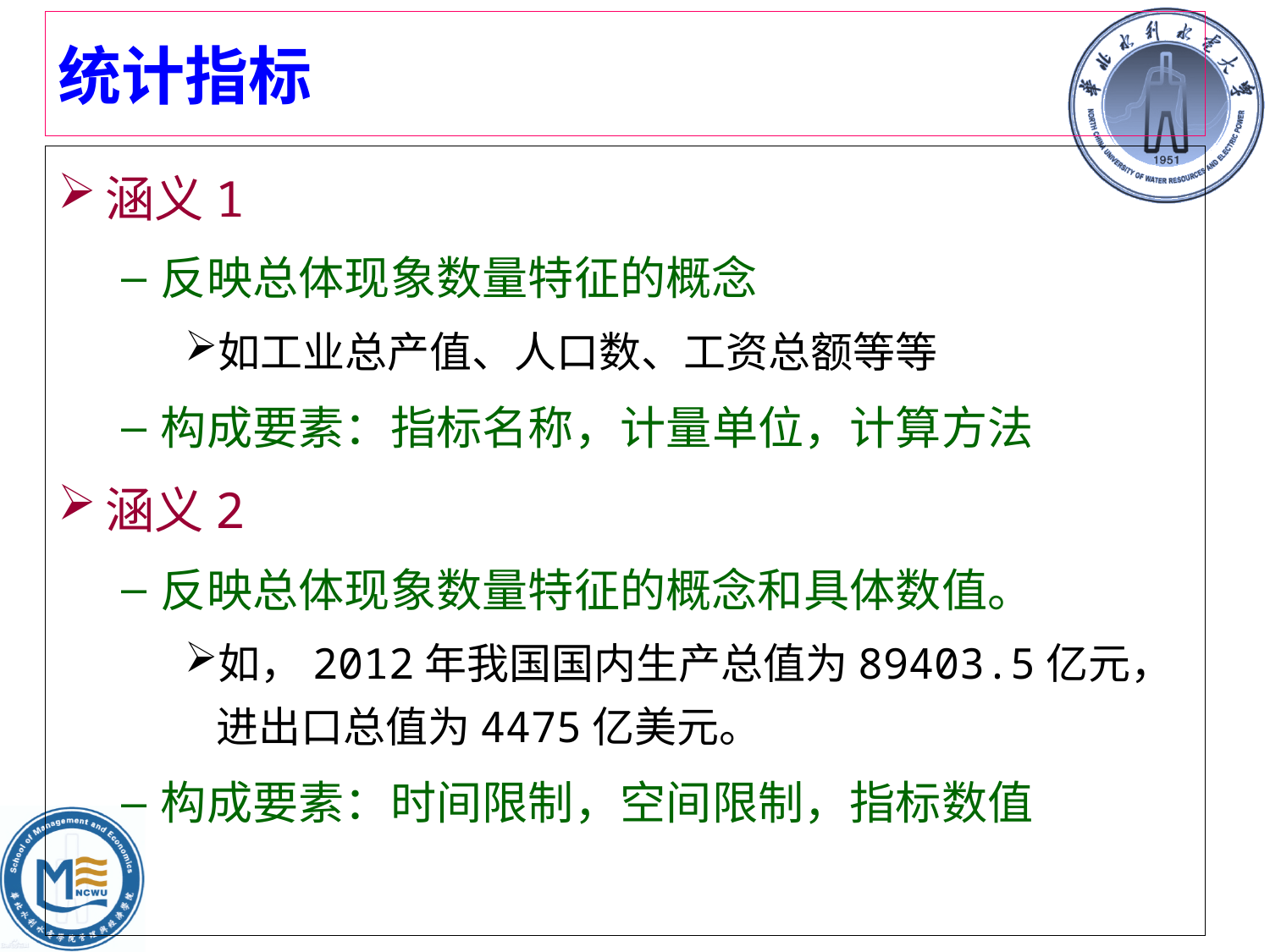

# 统计指标
涵义1
反映总体现象数量特征的概念
如工业总产值、人口数、工资总额等等
构成要素：指标名称，计量单位，计算方法
涵义2
反映总体现象数量特征的概念和具体数值。
如，2012年我国国内生产总值为89403.5亿元，进出口总值为4475亿美元。
构成要素：时间限制，空间限制，指标数值